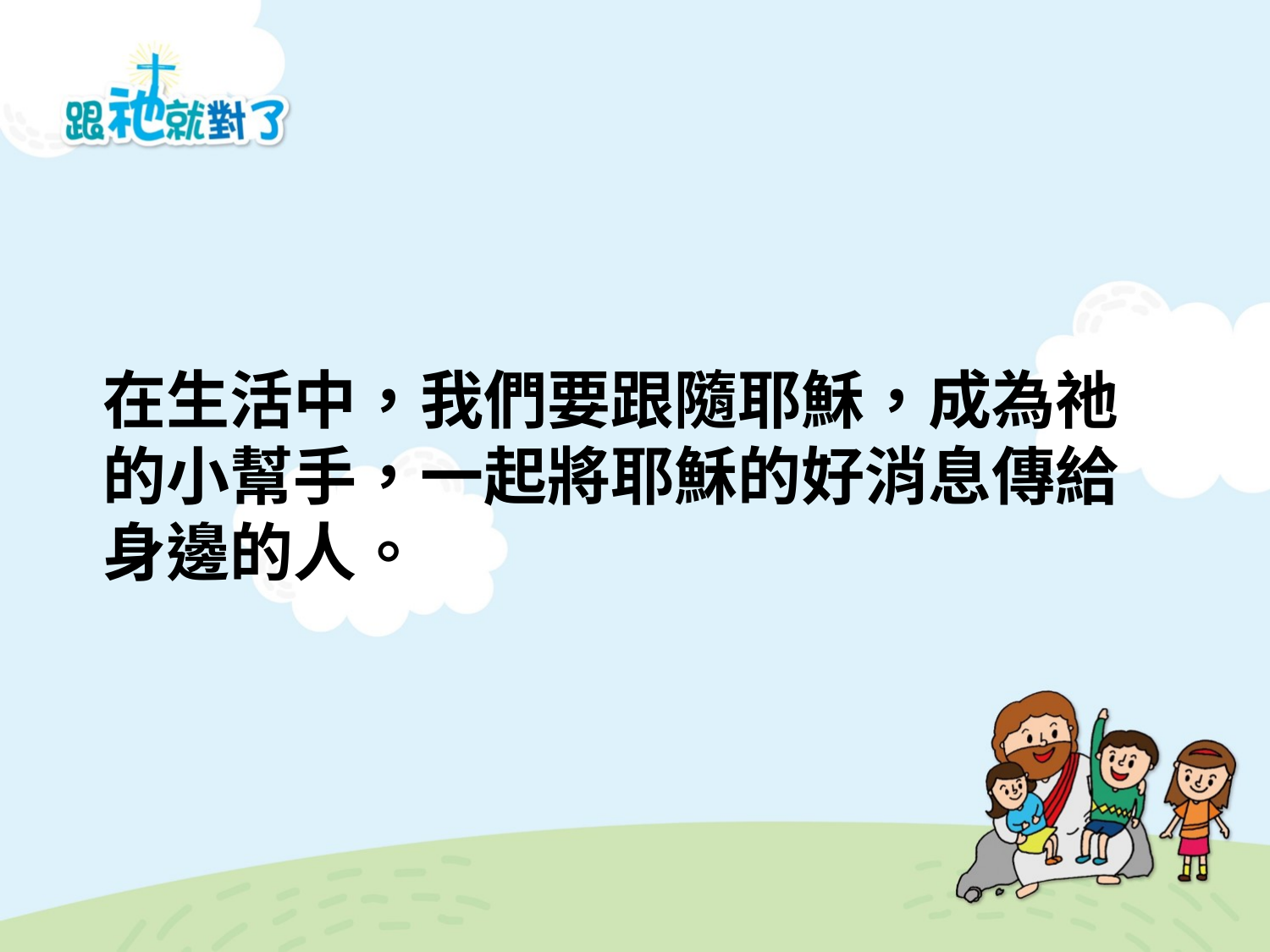

在生活中，我們要跟隨耶穌，成為祂的小幫手，一起將耶穌的好消息傳給身邊的人。